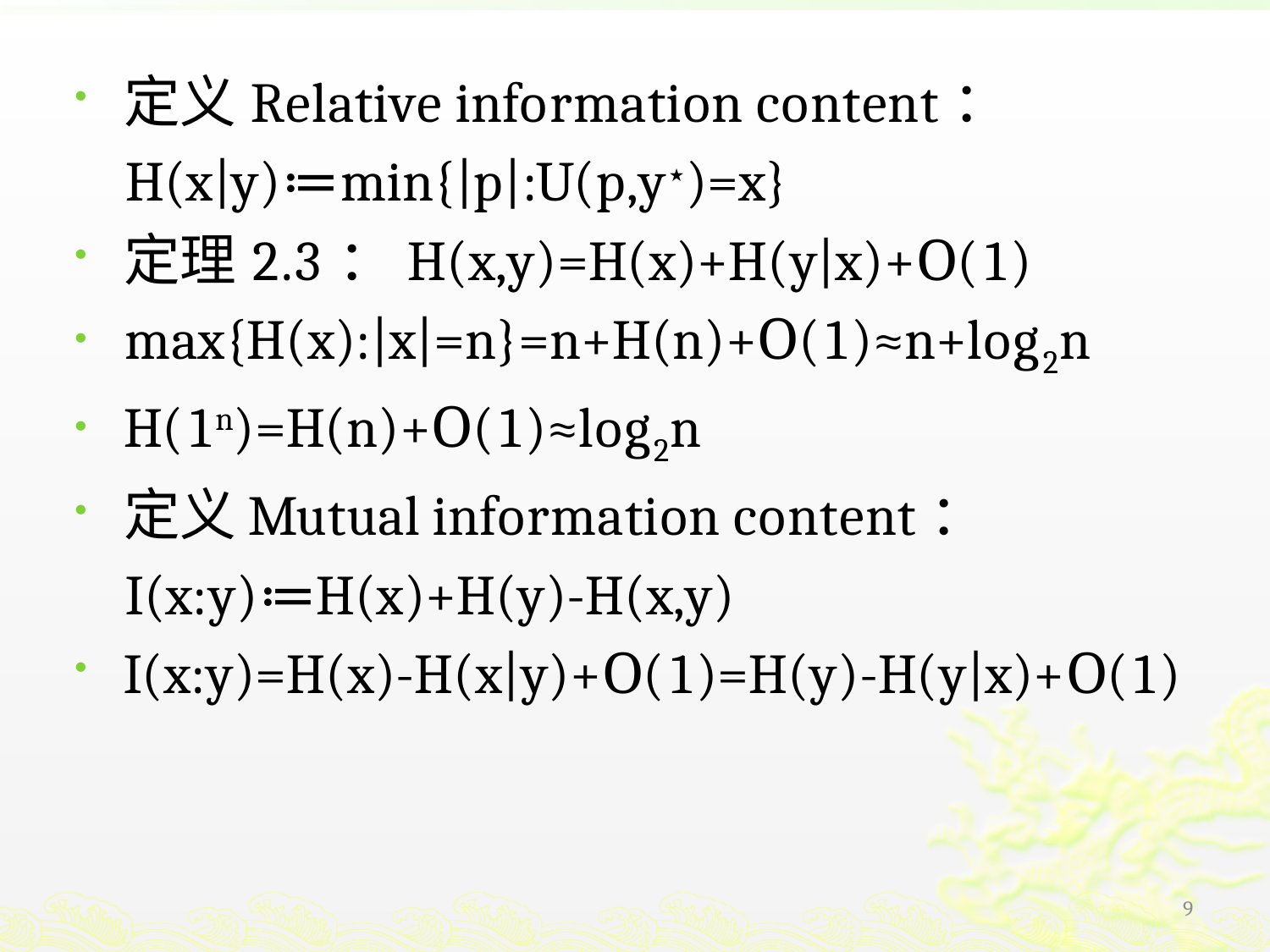

定义Relative information content：
    H(x|y)≔min{|p|:U(p,y⋆)=x}
定理2.3：H(x,y)=H(x)+H(y|x)+Ο(1)
max{H(x):|x|=n}=n+H(n)+Ο(1)≈n+log2n
H(1n)=H(n)+Ο(1)≈log2n
定义Mutual information content：
    I(x:y)≔H(x)+H(y)-H(x,y)
I(x:y)=H(x)-H(x|y)+Ο(1)=H(y)-H(y|x)+Ο(1)

9